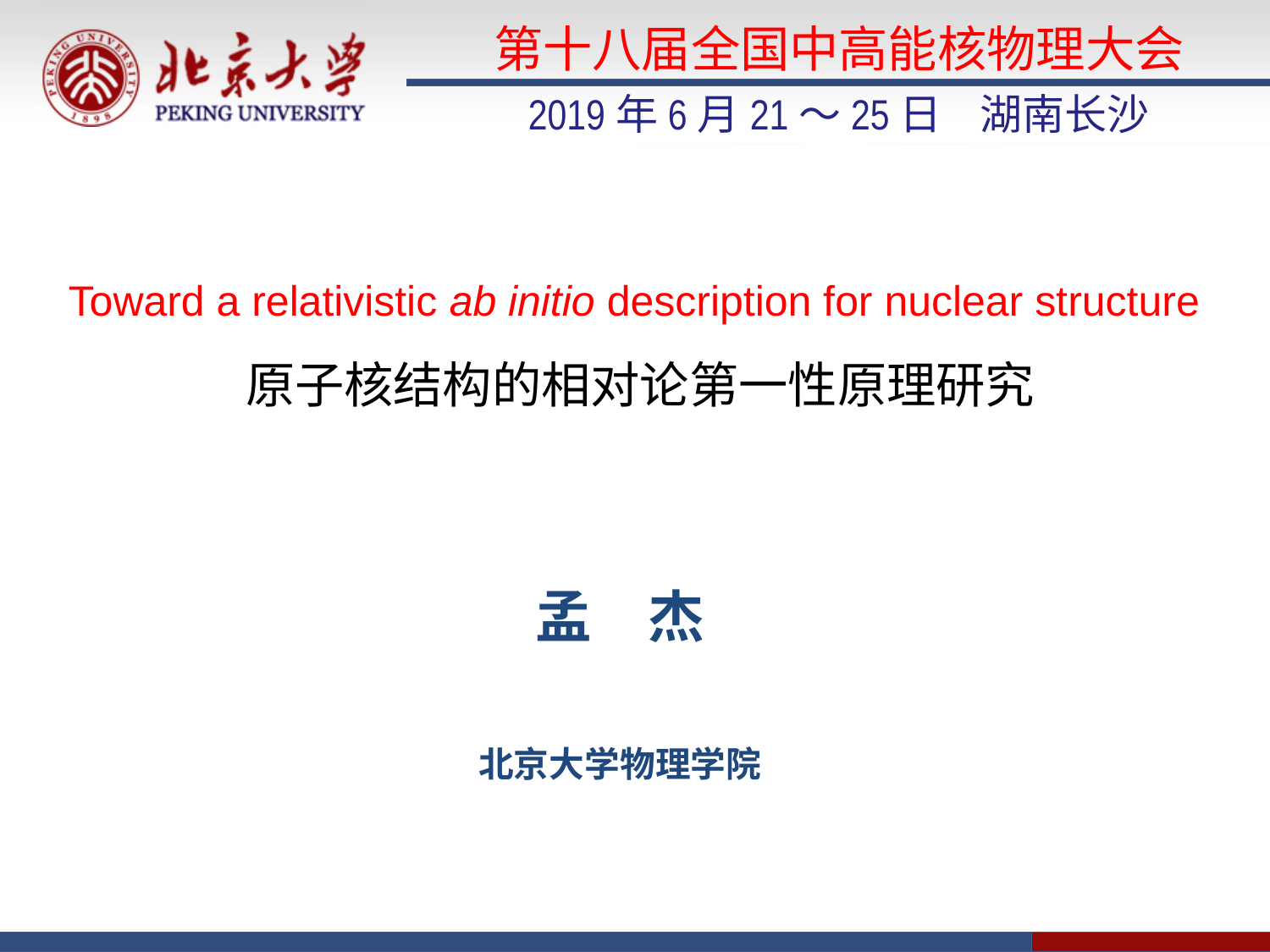

第十八届全国中高能核物理大会
2019年6月21～25日    湖南长沙
# Toward a relativistic ab initio description for nuclear structure 原子核结构的相对论第一性原理研究

孟　杰
北京大学物理学院